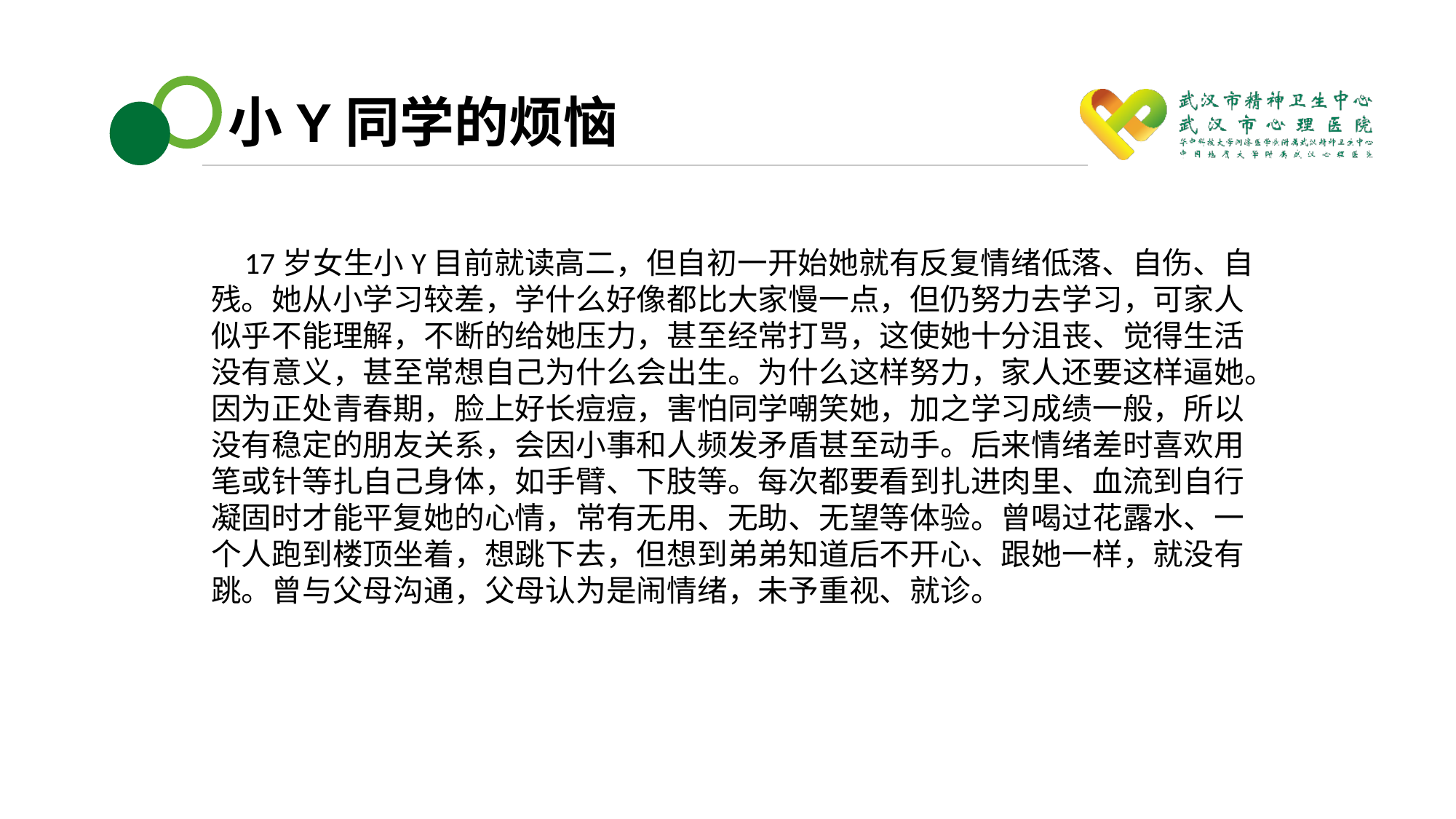

# 小Y同学的烦恼
    17岁女生小Y目前就读高二，但自初一开始她就有反复情绪低落、自伤、自残。她从小学习较差，学什么好像都比大家慢一点，但仍努力去学习，可家人似乎不能理解，不断的给她压力，甚至经常打骂，这使她十分沮丧、觉得生活没有意义，甚至常想自己为什么会出生。为什么这样努力，家人还要这样逼她。因为正处青春期，脸上好长痘痘，害怕同学嘲笑她，加之学习成绩一般，所以没有稳定的朋友关系，会因小事和人频发矛盾甚至动手。后来情绪差时喜欢用笔或针等扎自己身体，如手臂、下肢等。每次都要看到扎进肉里、血流到自行凝固时才能平复她的心情，常有无用、无助、无望等体验。曾喝过花露水、一个人跑到楼顶坐着，想跳下去，但想到弟弟知道后不开心、跟她一样，就没有跳。曾与父母沟通，父母认为是闹情绪，未予重视、就诊。